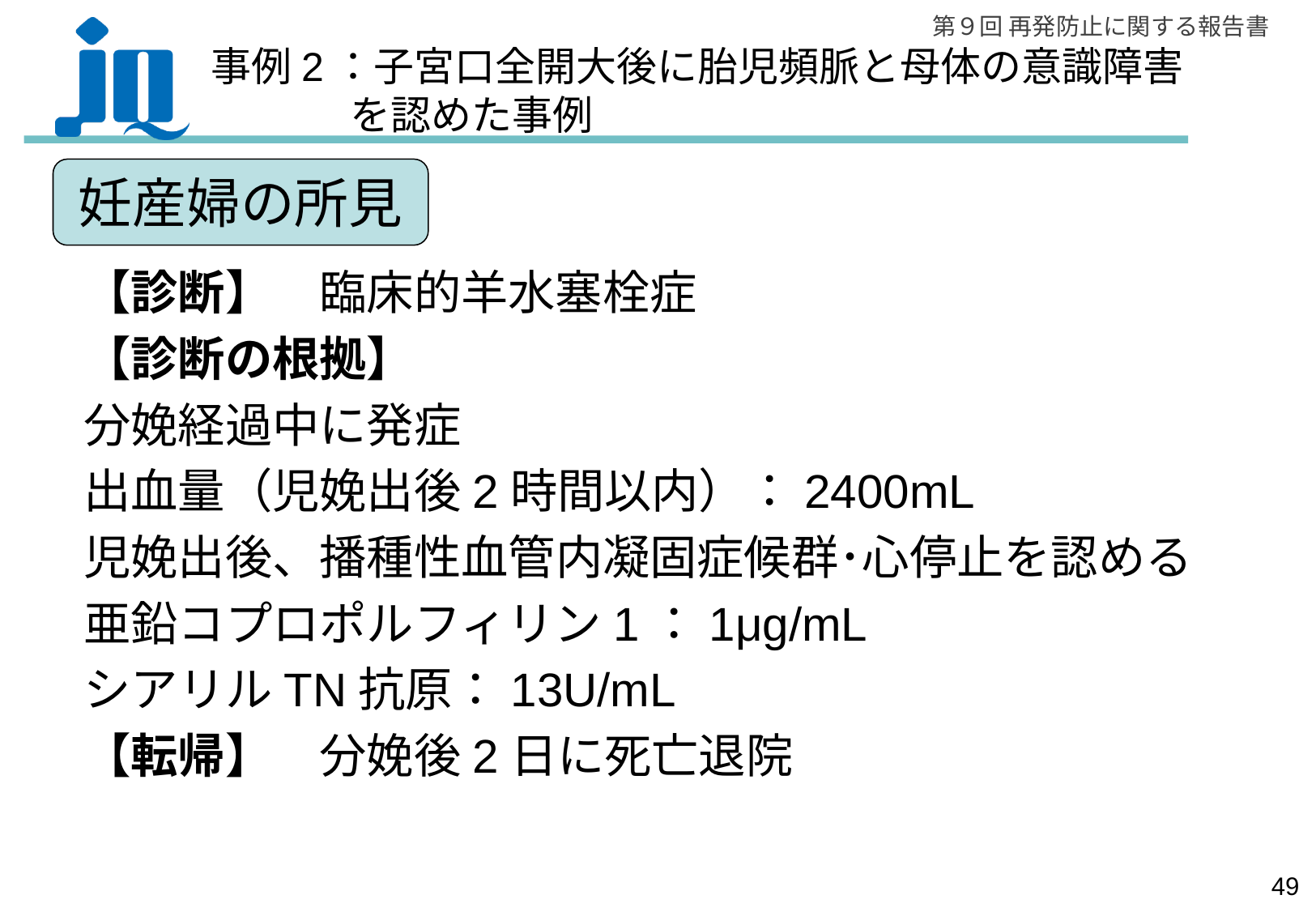

事例2：子宮口全開大後に胎児頻脈と母体の意識障害
　　　  を認めた事例

妊産婦の所見
【診断】　臨床的羊水塞栓症
【診断の根拠】
分娩経過中に発症
出血量（児娩出後2時間以内）：2400mL
児娩出後、播種性血管内凝固症候群･心停止を認める
亜鉛コプロポルフィリン1：1μg/mL
シアリルTN抗原：13U/mL
【転帰】　分娩後2日に死亡退院
49